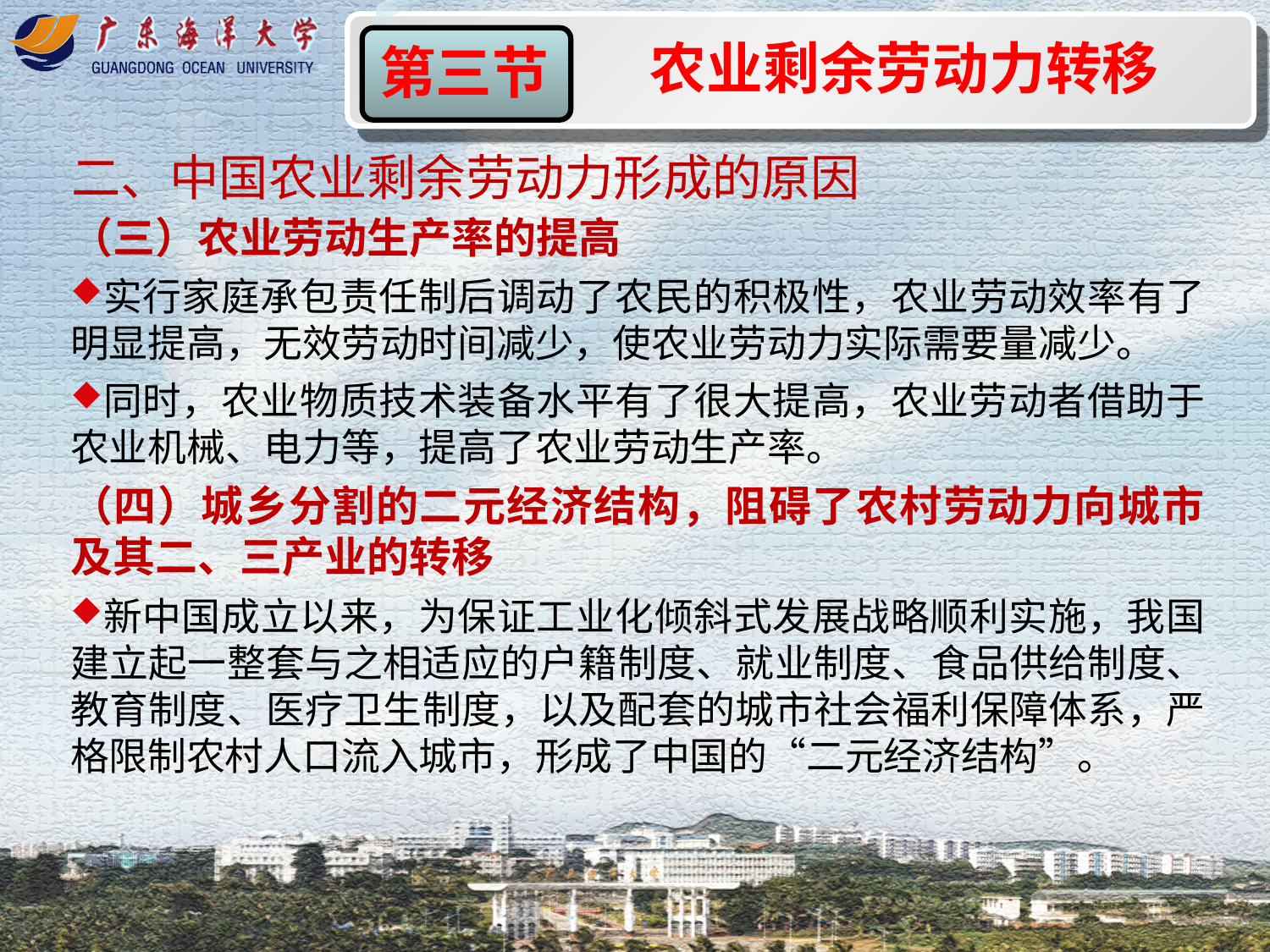

农业剩余劳动力转移

第三节
二、中国农业剩余劳动力形成的原因
（三）农业劳动生产率的提高
实行家庭承包责任制后调动了农民的积极性，农业劳动效率有了明显提高，无效劳动时间减少，使农业劳动力实际需要量减少。
同时，农业物质技术装备水平有了很大提高，农业劳动者借助于农业机械、电力等，提高了农业劳动生产率。
（四）城乡分割的二元经济结构，阻碍了农村劳动力向城市及其二、三产业的转移
新中国成立以来，为保证工业化倾斜式发展战略顺利实施，我国建立起一整套与之相适应的户籍制度、就业制度、食品供给制度、教育制度、医疗卫生制度，以及配套的城市社会福利保障体系，严格限制农村人口流入城市，形成了中国的“二元经济结构”。